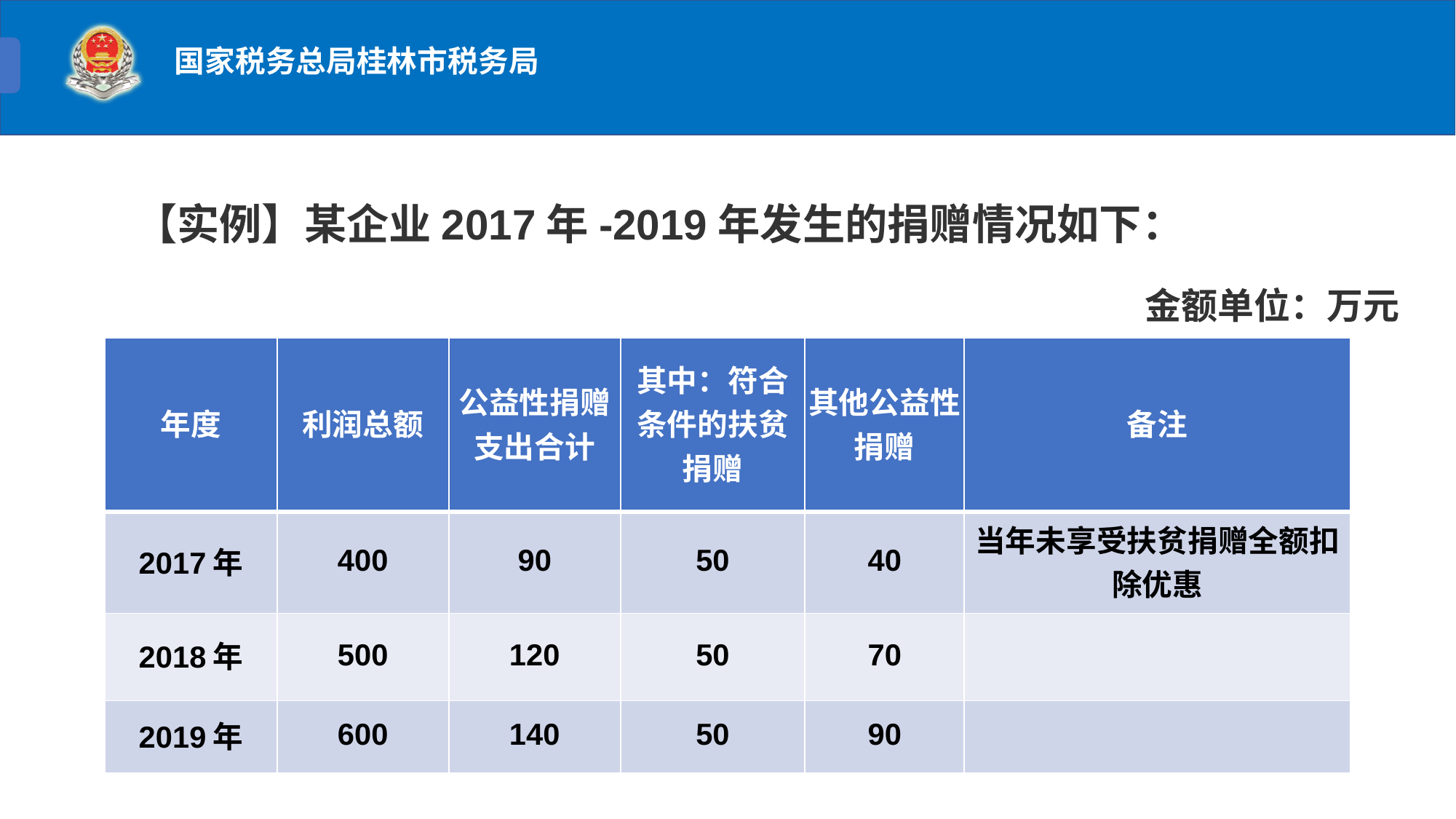

【实例】某企业2017年-2019年发生的捐赠情况如下：
金额单位：万元

e7d195523061f1c062df869295d8a0a11120349891c27003D2E1C84926AC27B998C4E6DB32CFD86673C8A95AFDAA40B3D72EE1B14BA0CD5ADF6A90DFBF7FD9C4343ADB56E206D0753FACD027C6C9A50526FC4BD1306CADB56A7DBAA1512074E625C97B5E431F2D57A54ED664165DA2BB31E6597E2FE6339A12FD001F8FF7F47DE2221DE1CAD53B509893BF37E2E11D08

| 年度 | 利润总额 | 公益性捐赠支出合计 | 其中：符合条件的扶贫捐赠 | 其他公益性捐赠 | 备注 |
| --- | --- | --- | --- | --- | --- |
| 2017年 | 400 | 90 | 50 | 40 | 当年未享受扶贫捐赠全额扣除优惠 |
| 2018年 | 500 | 120 | 50 | 70 |  |
| 2019年 | 600 | 140 | 50 | 90 |  |